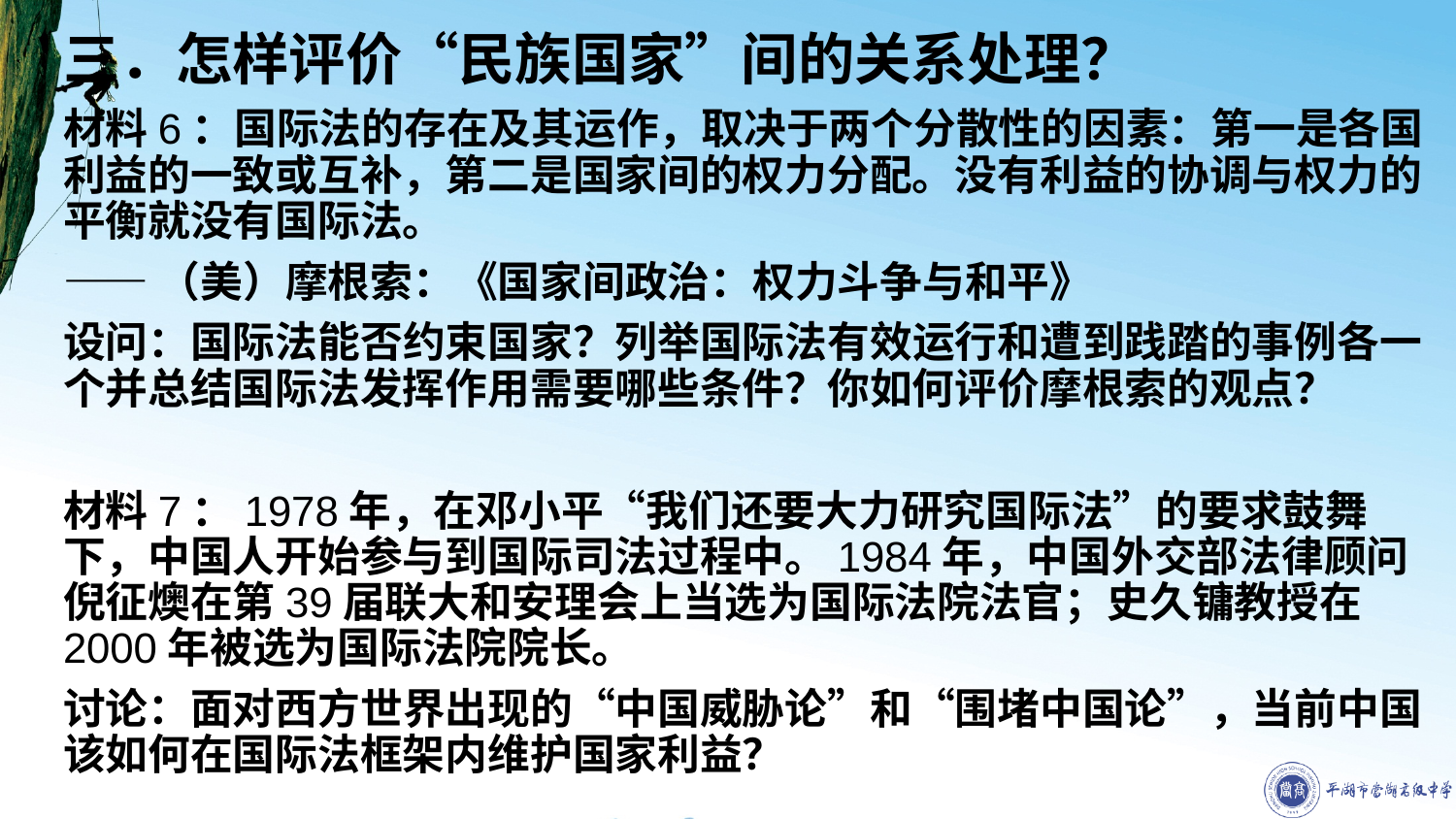

三．怎样评价“民族国家”间的关系处理？
材料6：国际法的存在及其运作，取决于两个分散性的因素：第一是各国利益的一致或互补，第二是国家间的权力分配。没有利益的协调与权力的平衡就没有国际法。
——（美）摩根索：《国家间政治：权力斗争与和平》
设问：国际法能否约束国家？列举国际法有效运行和遭到践踏的事例各一个并总结国际法发挥作用需要哪些条件？你如何评价摩根索的观点？

材料7：1978年，在邓小平“我们还要大力研究国际法”的要求鼓舞下，中国人开始参与到国际司法过程中。1984年，中国外交部法律顾问倪征燠在第39届联大和安理会上当选为国际法院法官；史久镛教授在2000年被选为国际法院院长。
讨论：面对西方世界出现的“中国威胁论”和“围堵中国论”，当前中国该如何在国际法框架内维护国家利益？